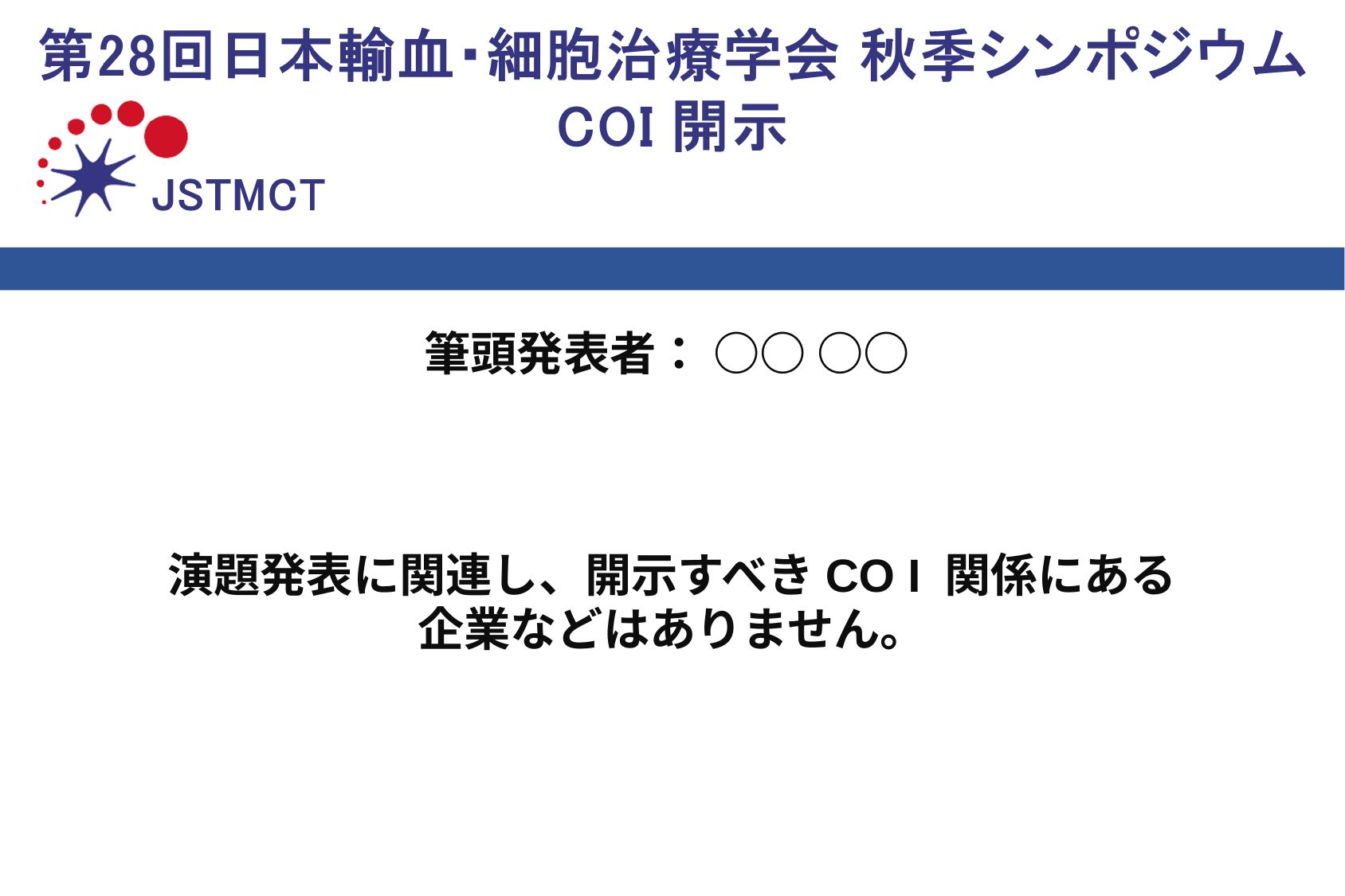

筆頭発表者： ○○ ○○

演題発表に関連し、開示すべきCO I 関係にある
企業などはありません。